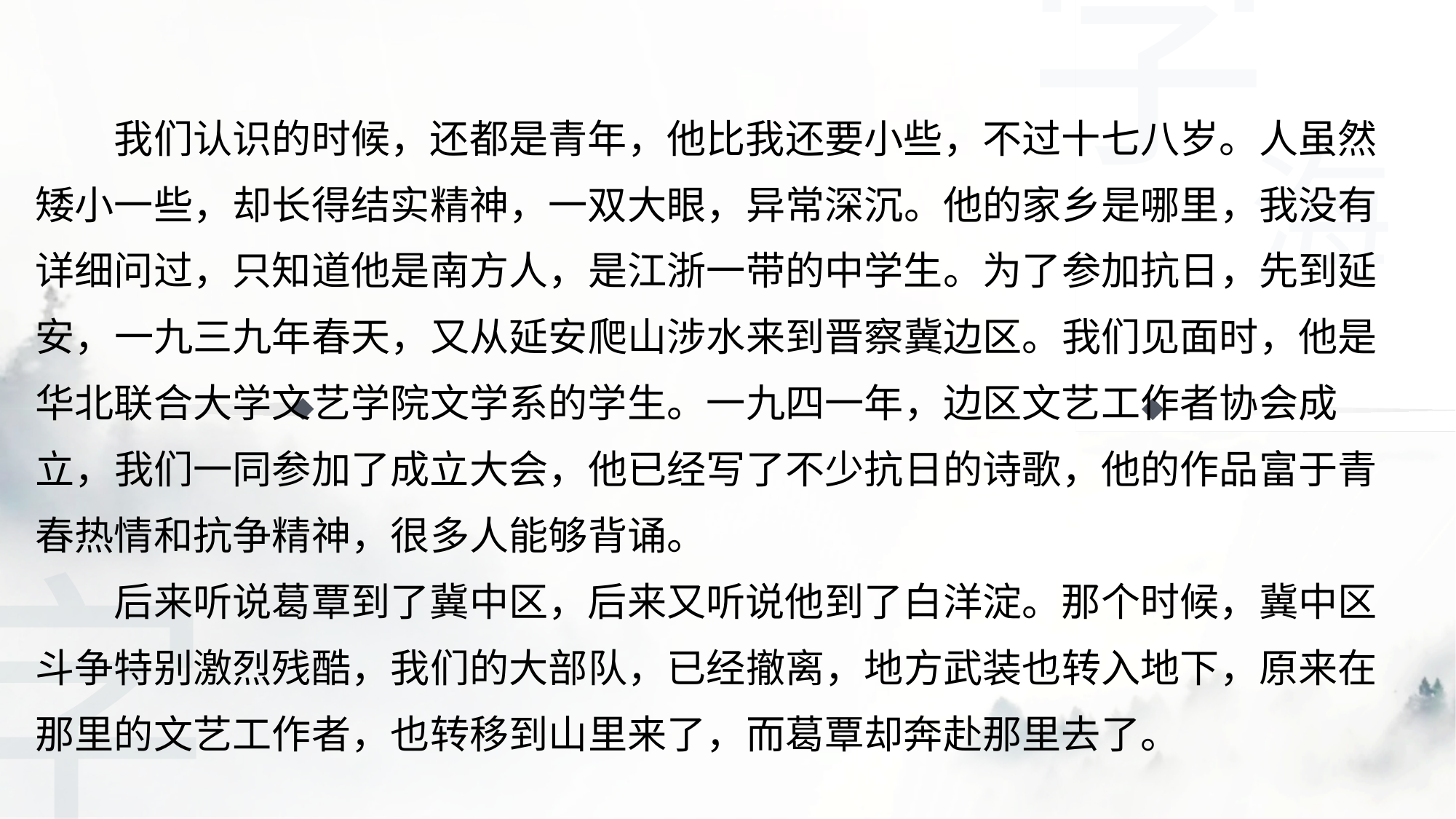

我们认识的时候，还都是青年，他比我还要小些，不过十七八岁。人虽然矮小一些，却长得结实精神，一双大眼，异常深沉。他的家乡是哪里，我没有详细问过，只知道他是南方人，是江浙一带的中学生。为了参加抗日，先到延安，一九三九年春天，又从延安爬山涉水来到晋察冀边区。我们见面时，他是华北联合大学文艺学院文学系的学生。一九四一年，边区文艺工作者协会成立，我们一同参加了成立大会，他已经写了不少抗日的诗歌，他的作品富于青春热情和抗争精神，很多人能够背诵。
后来听说葛覃到了冀中区，后来又听说他到了白洋淀。那个时候，冀中区斗争特别激烈残酷，我们的大部队，已经撤离，地方武装也转入地下，原来在那里的文艺工作者，也转移到山里来了，而葛覃却奔赴那里去了。